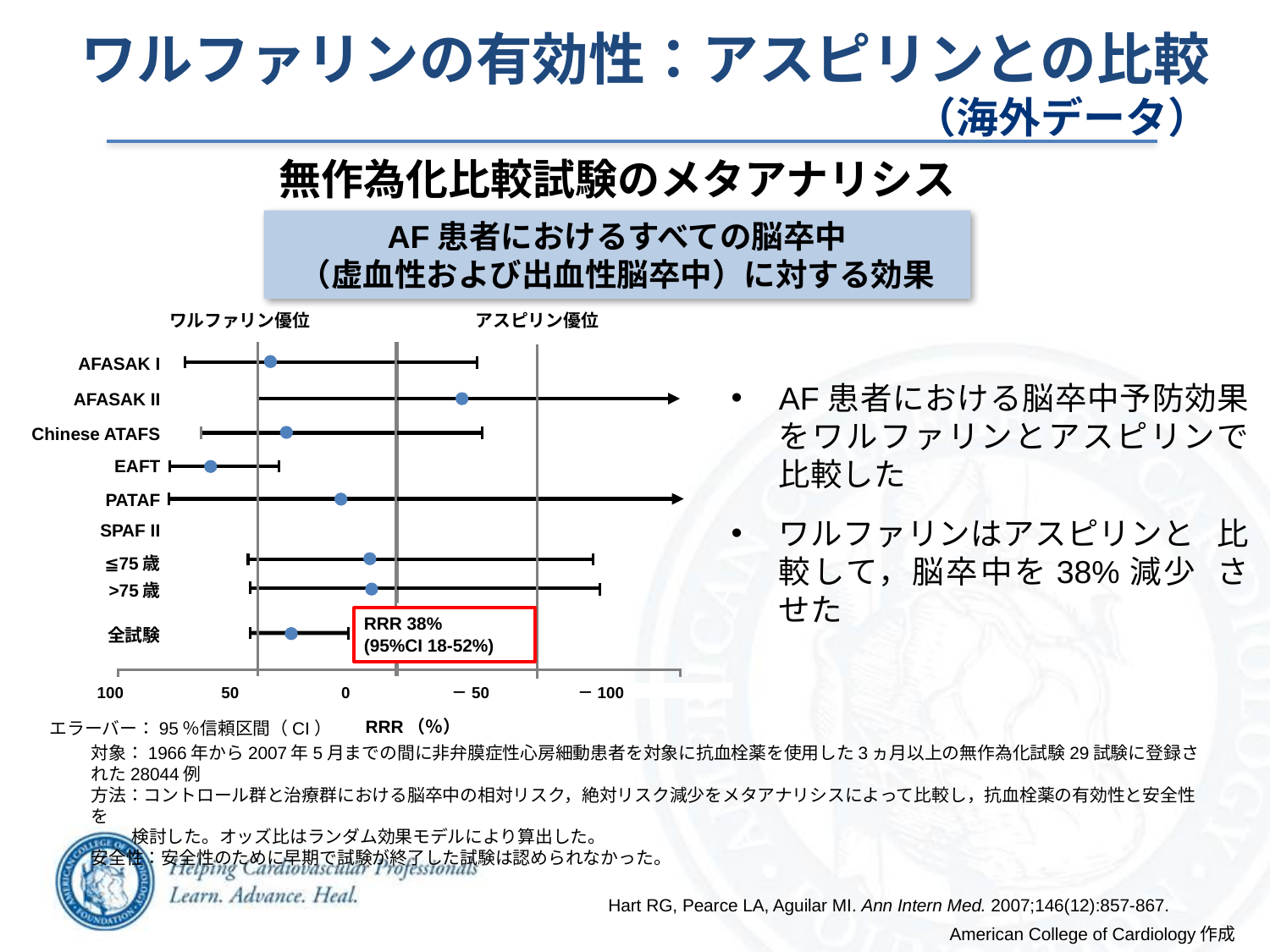

# ワルファリンの有効性：アスピリンとの比較 （海外データ）
無作為化比較試験のメタアナリシス
AF患者におけるすべての脳卒中
（虚血性および出血性脳卒中）に対する効果
ワルファリン優位
アスピリン優位
AFASAK I

AFASAK II

Chinese ATAFS

EAFT

PATAF

SPAF II

≦75歳
>75歳

全試験

AF患者における脳卒中予防効果をワルファリンとアスピリンで比較した
ワルファリンはアスピリンと   比較して，脳卒中を38%減少  させた

RRR 38%
(95%CI 18-52%)
100                      50                       0                      －50                   －100
RRR（％）
エラーバー：95％信頼区間（CI）
対象：1966年から2007年5月までの間に非弁膜症性心房細動患者を対象に抗血栓薬を使用した3ヵ月以上の無作為化試験29試験に登録された28044例
方法：コントロール群と治療群における脳卒中の相対リスク，絶対リスク減少をメタアナリシスによって比較し，抗血栓薬の有効性と安全性を
         検討した。オッズ比はランダム効果モデルにより算出した。
安全性：安全性のために早期で試験が終了した試験は認められなかった。
Hart RG, Pearce LA, Aguilar MI. Ann Intern Med. 2007;146(12):857-867.
American College of Cardiology作成